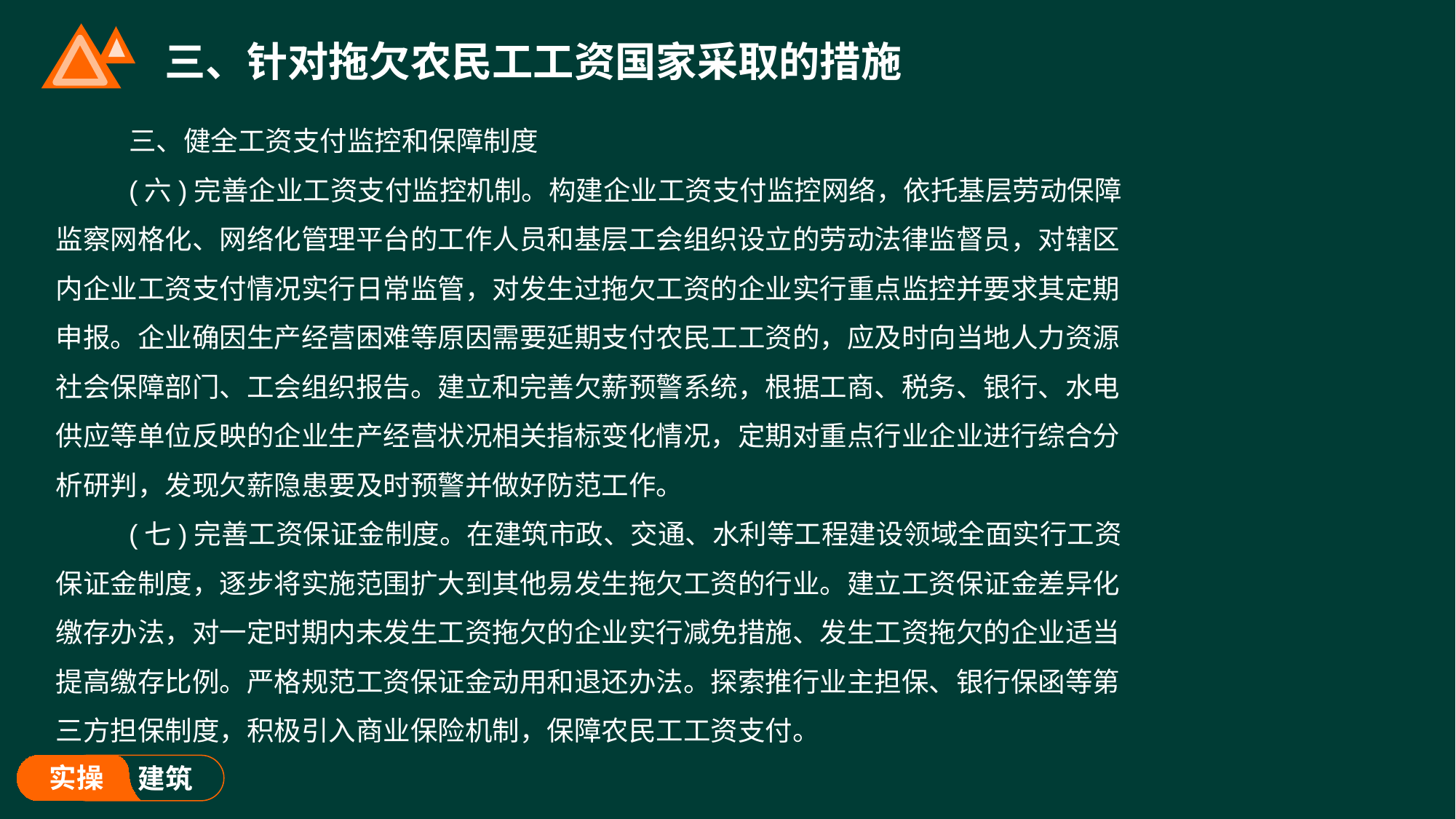

# 三、针对拖欠农民工工资国家采取的措施
三、健全工资支付监控和保障制度
(六)完善企业工资支付监控机制。构建企业工资支付监控网络，依托基层劳动保障监察网格化、网络化管理平台的工作人员和基层工会组织设立的劳动法律监督员，对辖区内企业工资支付情况实行日常监管，对发生过拖欠工资的企业实行重点监控并要求其定期申报。企业确因生产经营困难等原因需要延期支付农民工工资的，应及时向当地人力资源社会保障部门、工会组织报告。建立和完善欠薪预警系统，根据工商、税务、银行、水电供应等单位反映的企业生产经营状况相关指标变化情况，定期对重点行业企业进行综合分析研判，发现欠薪隐患要及时预警并做好防范工作。
(七)完善工资保证金制度。在建筑市政、交通、水利等工程建设领域全面实行工资保证金制度，逐步将实施范围扩大到其他易发生拖欠工资的行业。建立工资保证金差异化缴存办法，对一定时期内未发生工资拖欠的企业实行减免措施、发生工资拖欠的企业适当提高缴存比例。严格规范工资保证金动用和退还办法。探索推行业主担保、银行保函等第三方担保制度，积极引入商业保险机制，保障农民工工资支付。